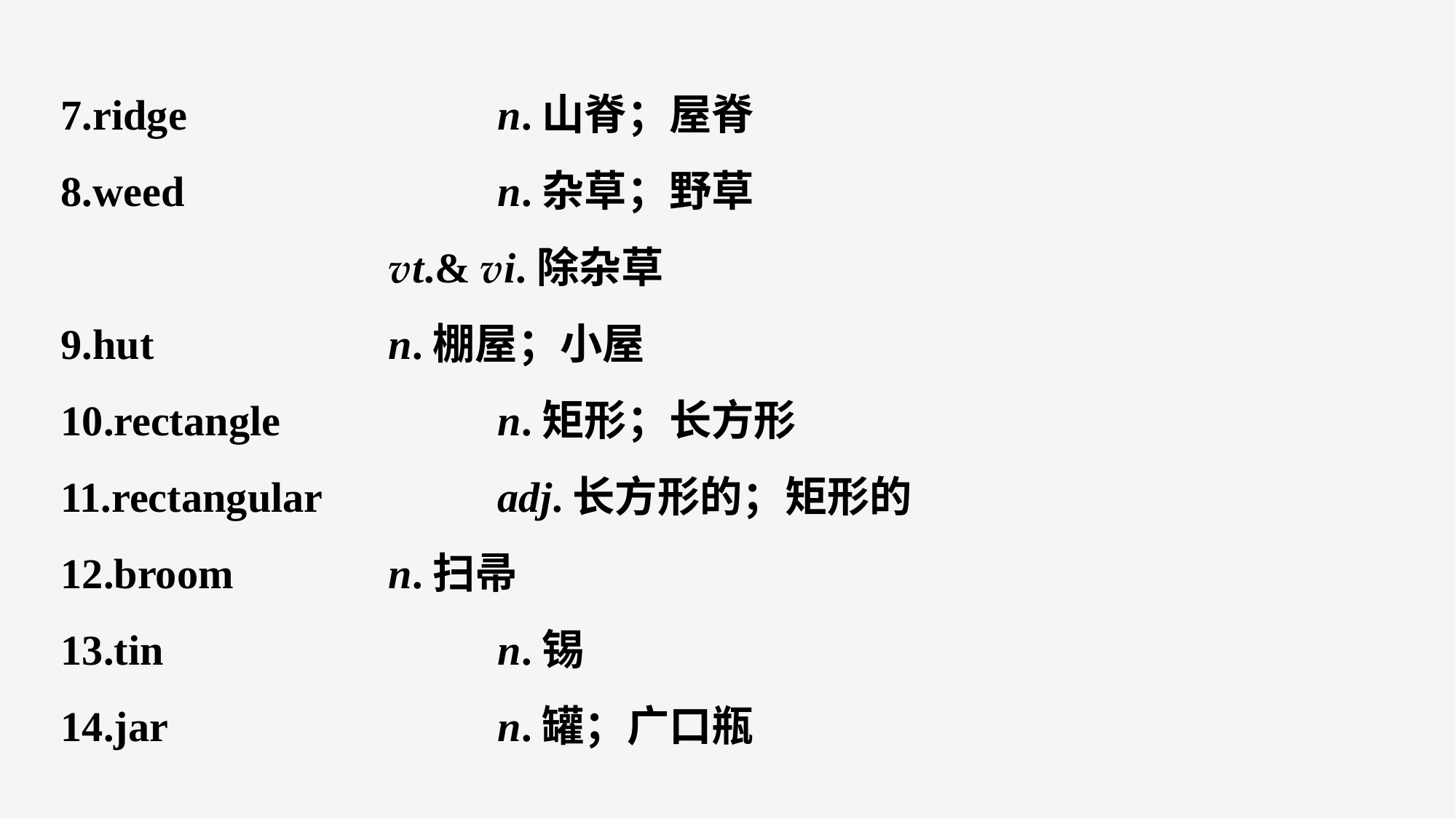

7.ridge 			n.山脊；屋脊
8.weed 			n.杂草；野草
			vt.& vi.除杂草
9.hut 			n.棚屋；小屋
10.rectangle 		n.矩形；长方形
11.rectangular 		adj.长方形的；矩形的
12.broom 		n.扫帚
13.tin 			n.锡
14.jar 			n.罐；广口瓶